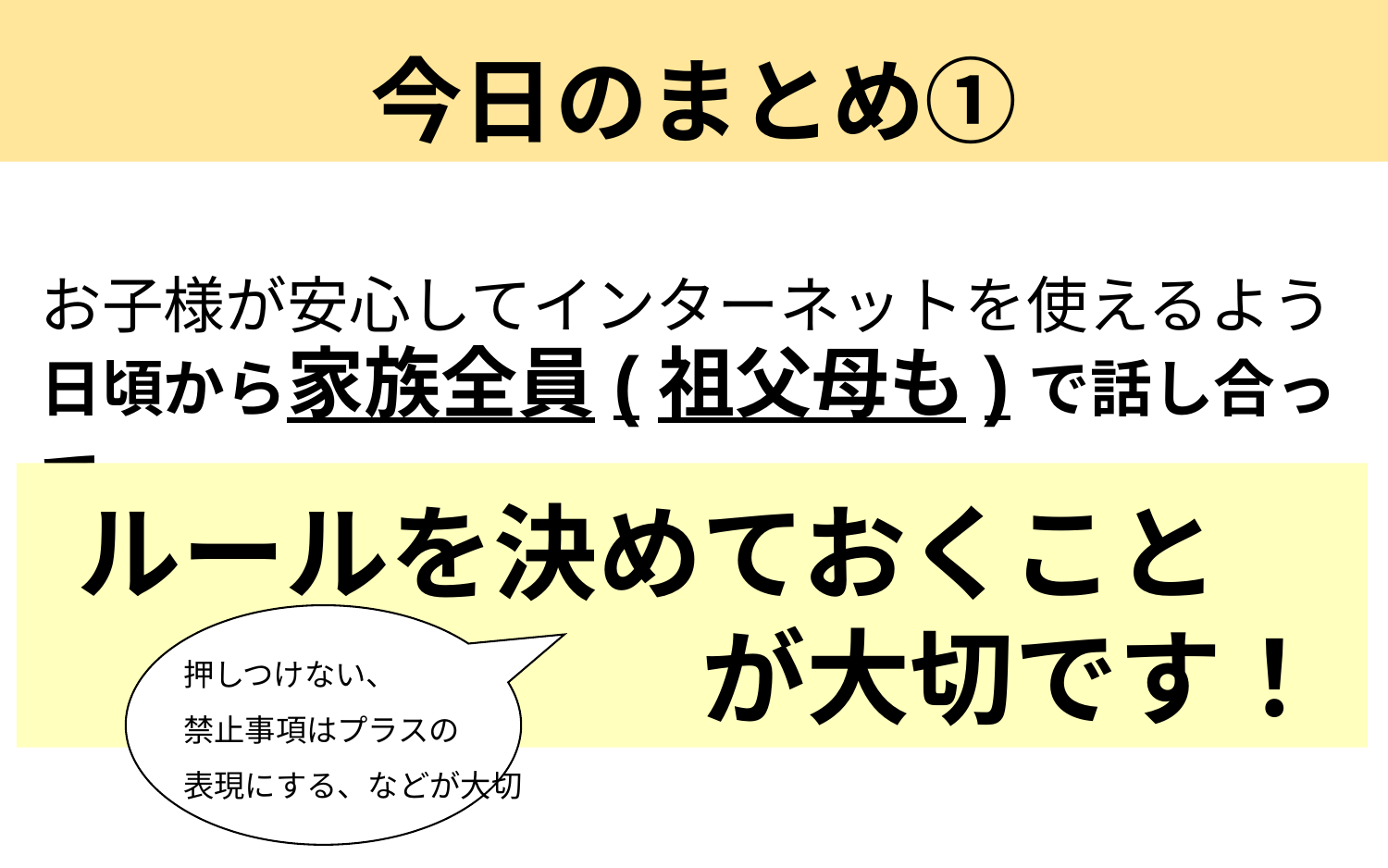

今日のまとめ①
お子様が安心してインターネットを使えるよう
日頃から家族全員(祖父母も)で話し合って、

ルールを決めておくこと
　　　　　　が大切です！

押しつけない、
禁止事項はプラスの
表現にする、などが大切